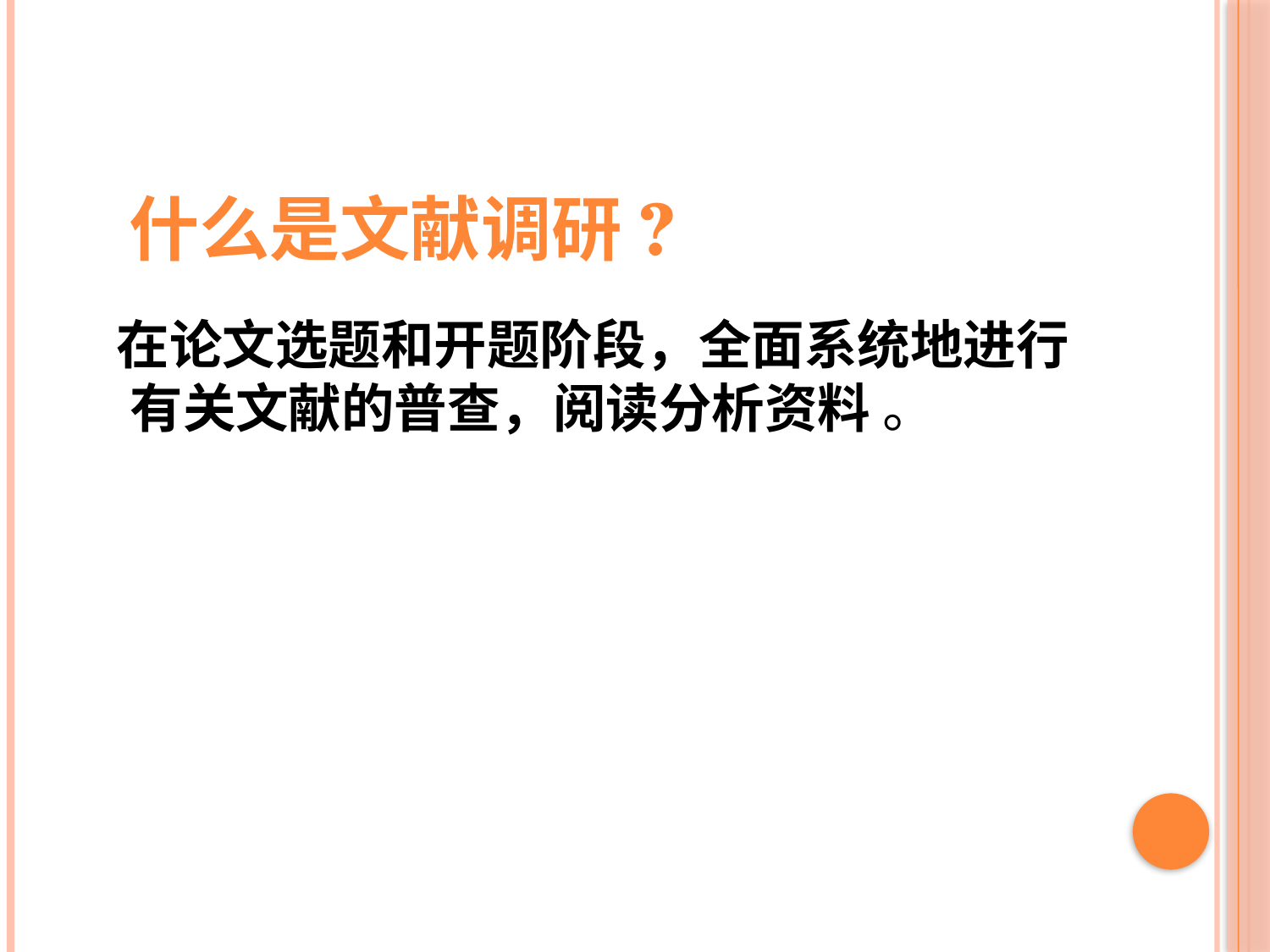

什么是文献调研?

 在论文选题和开题阶段，全面系统地进行有关文献的普查，阅读分析资料 。